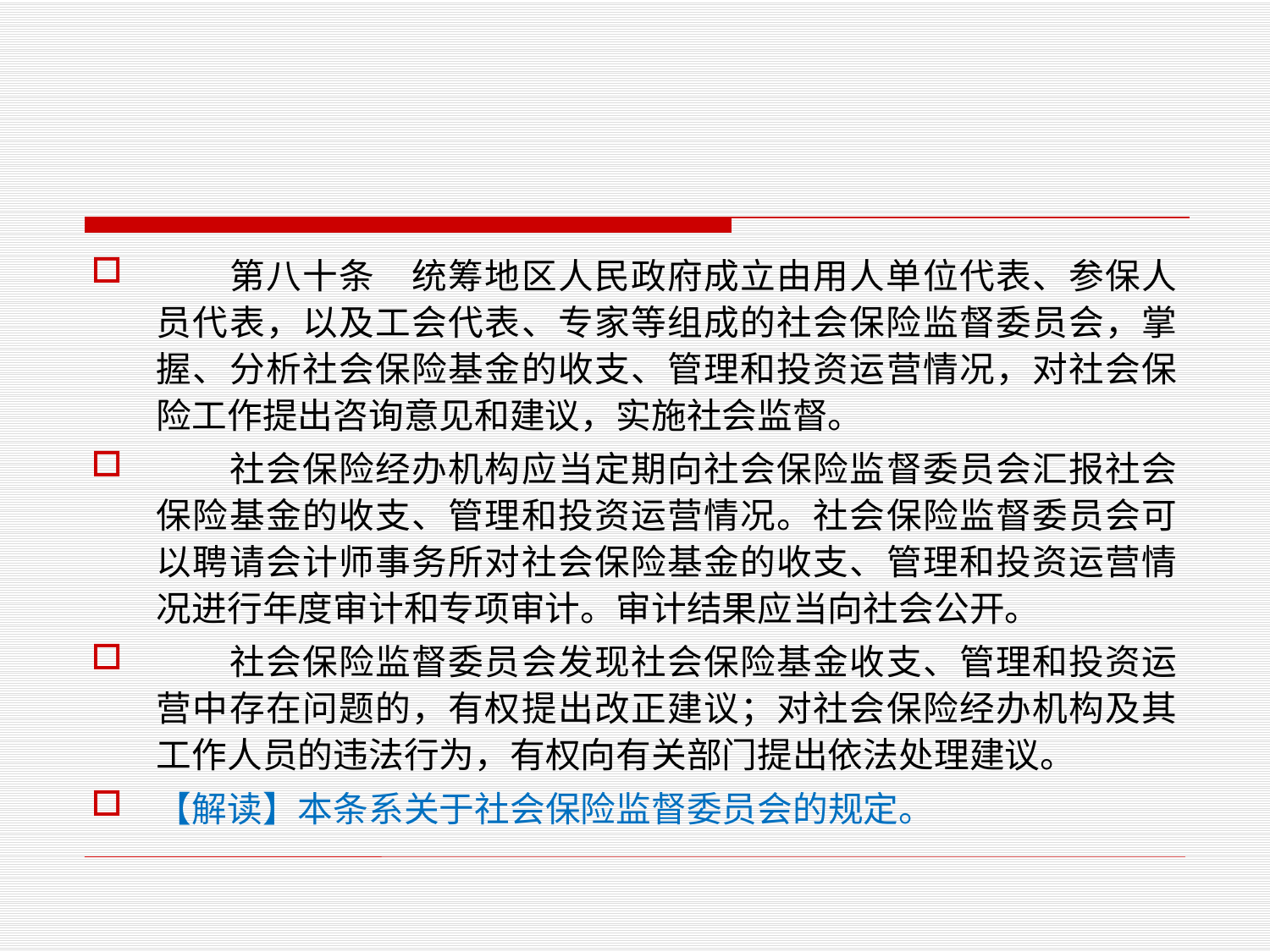

第八十条　统筹地区人民政府成立由用人单位代表、参保人员代表，以及工会代表、专家等组成的社会保险监督委员会，掌握、分析社会保险基金的收支、管理和投资运营情况，对社会保险工作提出咨询意见和建议，实施社会监督。
　　社会保险经办机构应当定期向社会保险监督委员会汇报社会保险基金的收支、管理和投资运营情况。社会保险监督委员会可以聘请会计师事务所对社会保险基金的收支、管理和投资运营情况进行年度审计和专项审计。审计结果应当向社会公开。
　　社会保险监督委员会发现社会保险基金收支、管理和投资运营中存在问题的，有权提出改正建议；对社会保险经办机构及其工作人员的违法行为，有权向有关部门提出依法处理建议。
【解读】本条系关于社会保险监督委员会的规定。